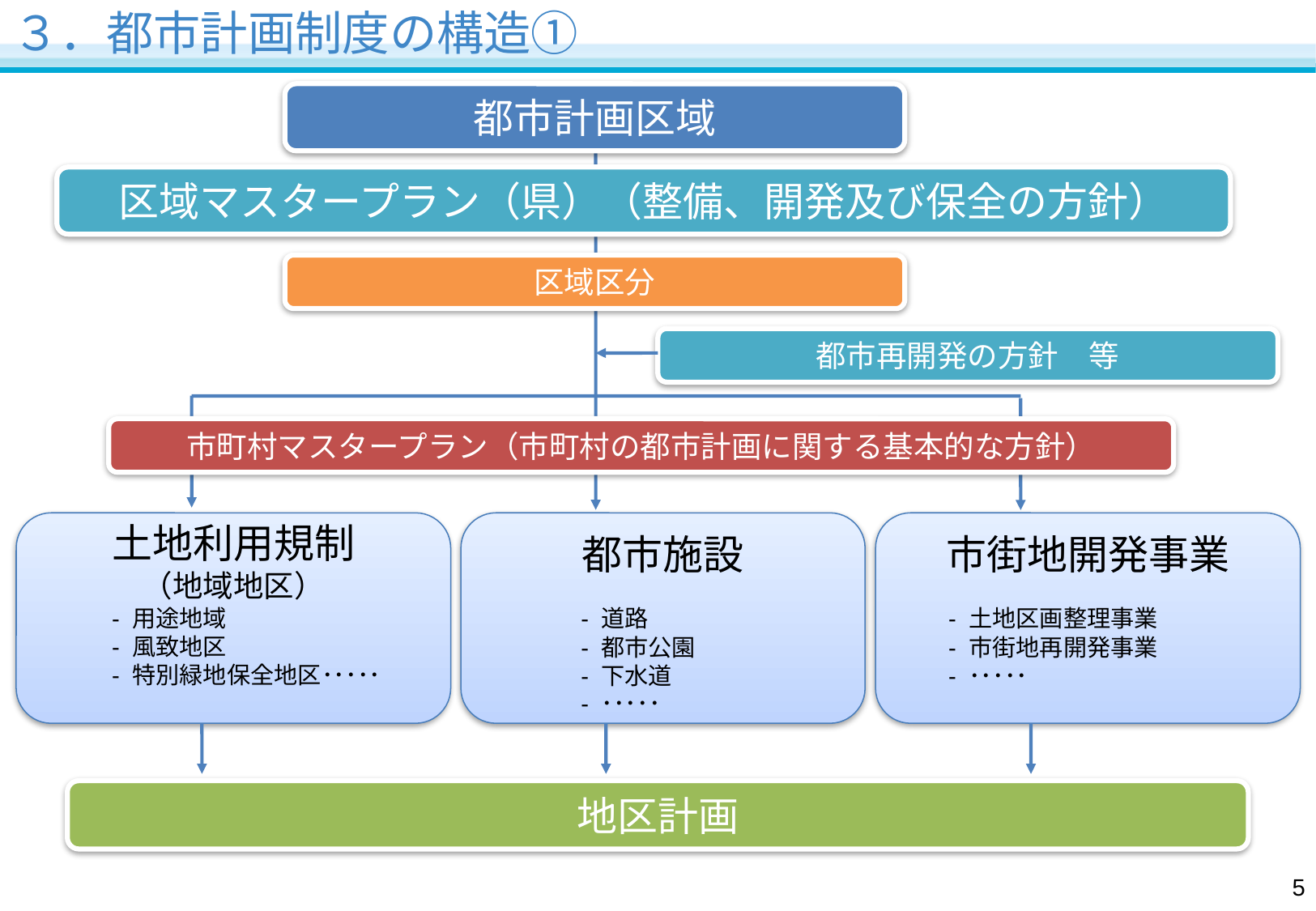

# ３．都市計画制度の構造①
都市計画区域

区域マスタープラン（県）（整備、開発及び保全の方針）
区域区分
都市再開発の方針　等

市町村マスタープラン（市町村の都市計画に関する基本的な方針）
土地利用規制
（地域地区）
- 用途地域
- 風致地区
- 特別緑地保全地区･････
都市施設

- 道路
- 都市公園
- 下水道
- ･････
市街地開発事業

- 土地区画整理事業
- 市街地再開発事業
- ･････

地区計画
5